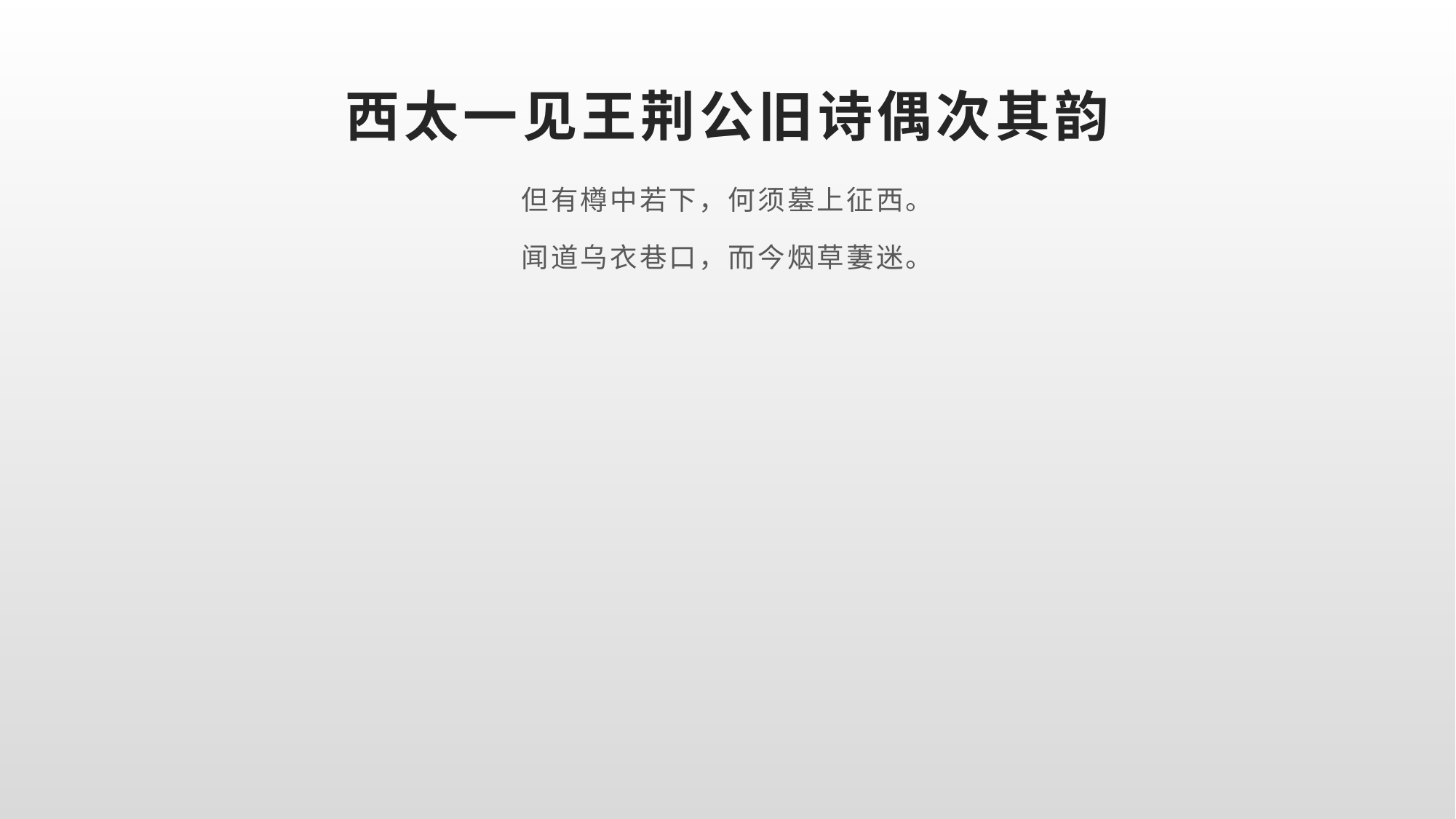

# 西太一见王荆公旧诗偶次其韵
但有樽中若下，何须墓上征西。
闻道乌衣巷口，而今烟草萋迷。